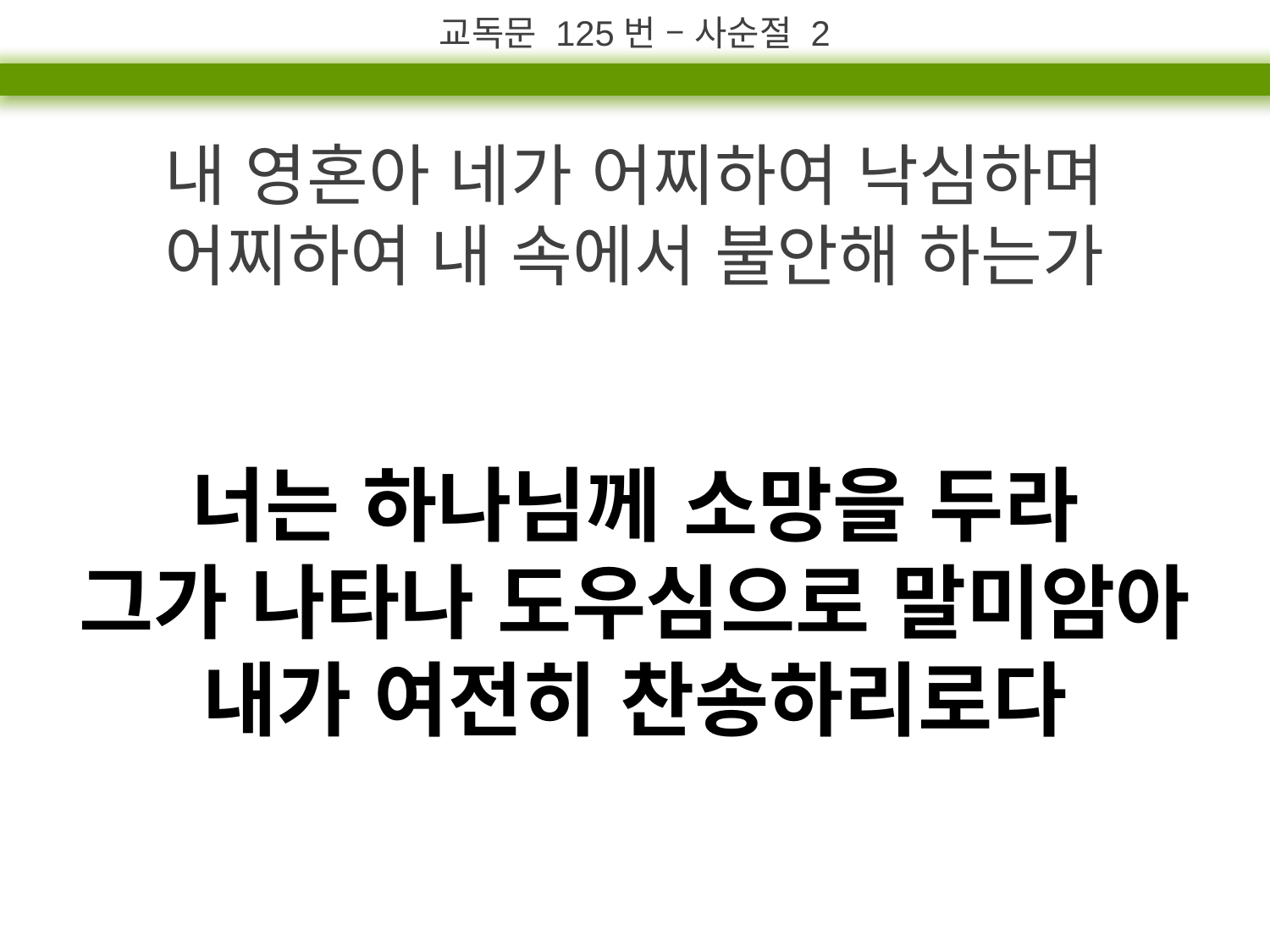

교독문 125번 – 사순절 2

내 영혼아 네가 어찌하여 낙심하며
어찌하여 내 속에서 불안해 하는가
너는 하나님께 소망을 두라
그가 나타나 도우심으로 말미암아
내가 여전히 찬송하리로다